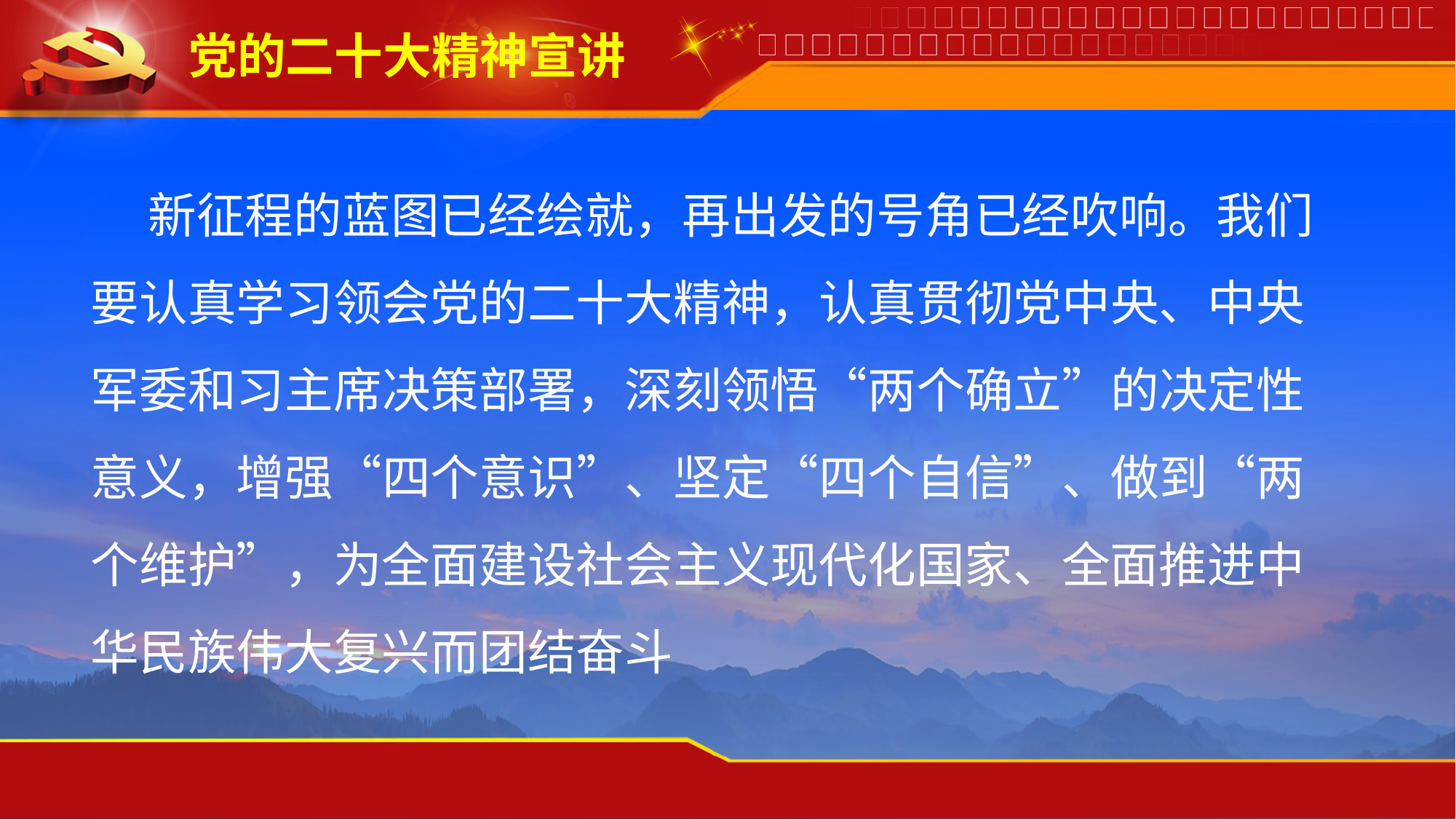

党的二十大精神宣讲
     新征程的蓝图已经绘就，再出发的号角已经吹响。我们要认真学习领会党的二十大精神，认真贯彻党中央、中央军委和习主席决策部署，深刻领悟“两个确立”的决定性意义，增强“四个意识”、坚定“四个自信”、做到“两个维护”，为全面建设社会主义现代化国家、全面推进中华民族伟大复兴而团结奋斗